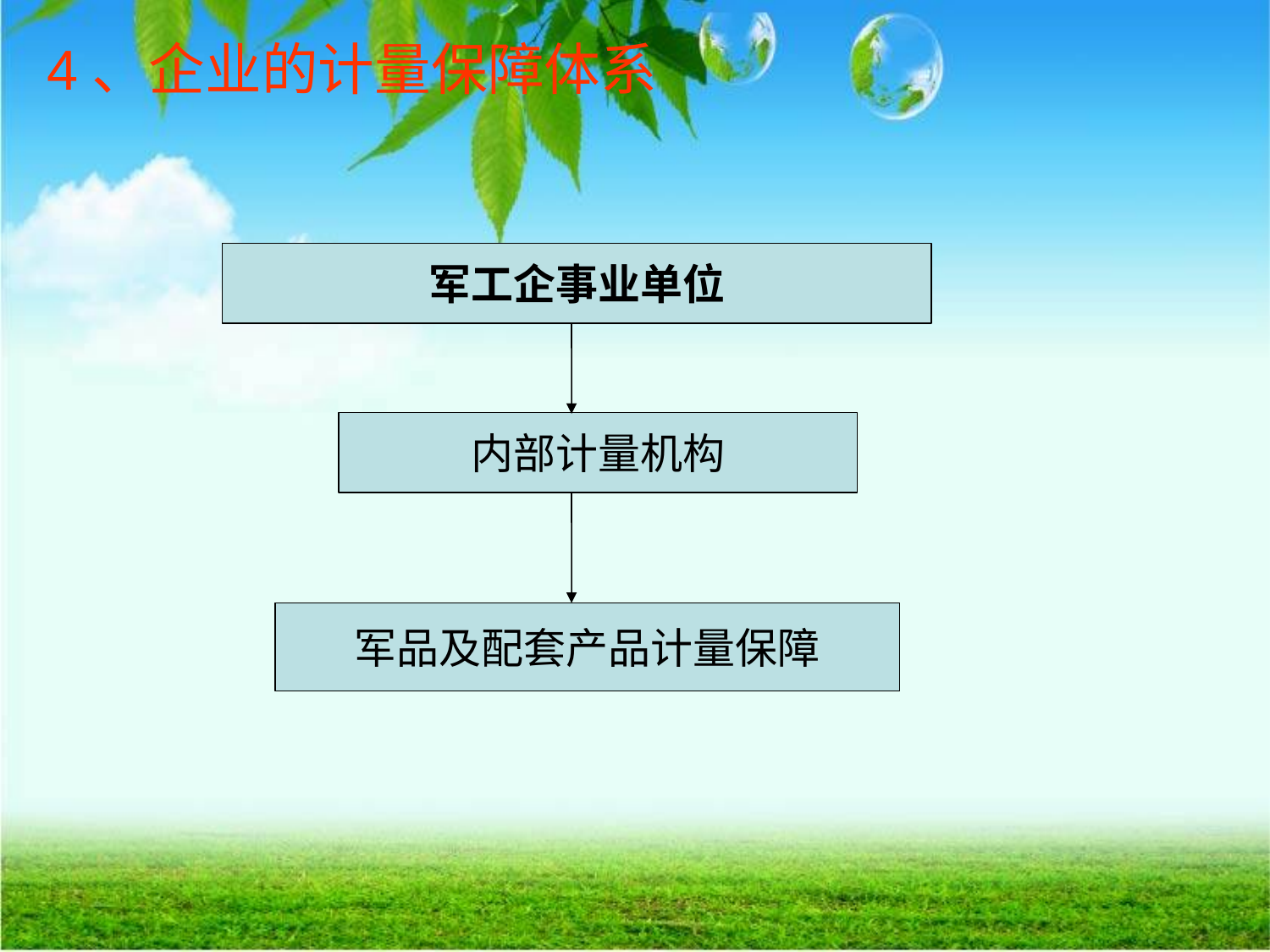

# 4、企业的计量保障体系
军工企事业单位

内部计量机构

军品及配套产品计量保障